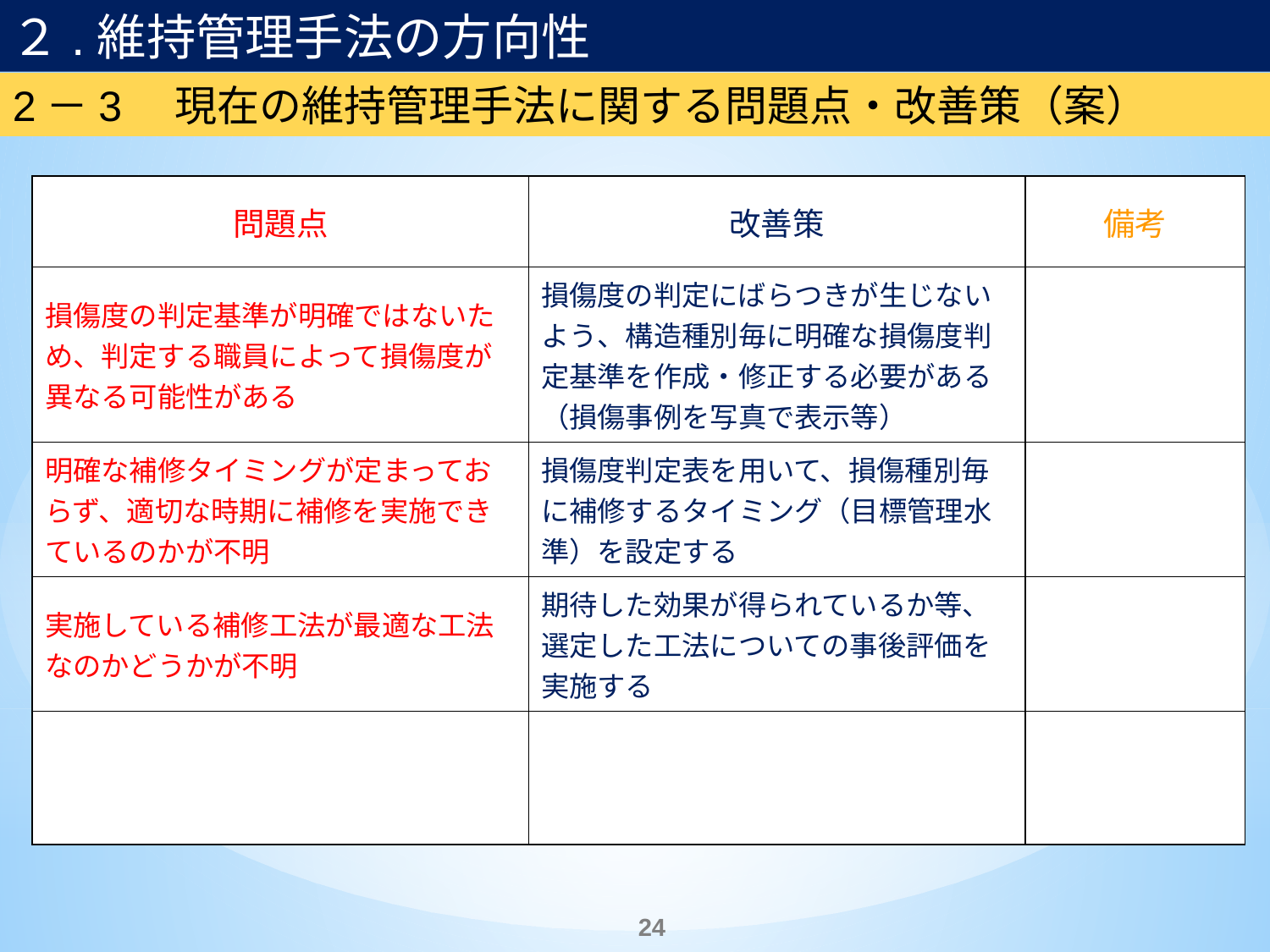

２.維持管理手法の方向性
2－3　現在の維持管理手法に関する問題点・改善策（案）
| 問題点 | 改善策 | 備考 |
| --- | --- | --- |
| 損傷度の判定基準が明確ではないため、判定する職員によって損傷度が異なる可能性がある | 損傷度の判定にばらつきが生じないよう、構造種別毎に明確な損傷度判定基準を作成・修正する必要がある（損傷事例を写真で表示等） |  |
| 明確な補修タイミングが定まっておらず、適切な時期に補修を実施できているのかが不明 | 損傷度判定表を用いて、損傷種別毎に補修するタイミング（目標管理水準）を設定する |  |
| 実施している補修工法が最適な工法なのかどうかが不明 | 期待した効果が得られているか等、選定した工法についての事後評価を実施する |  |
|  |  |  |
24